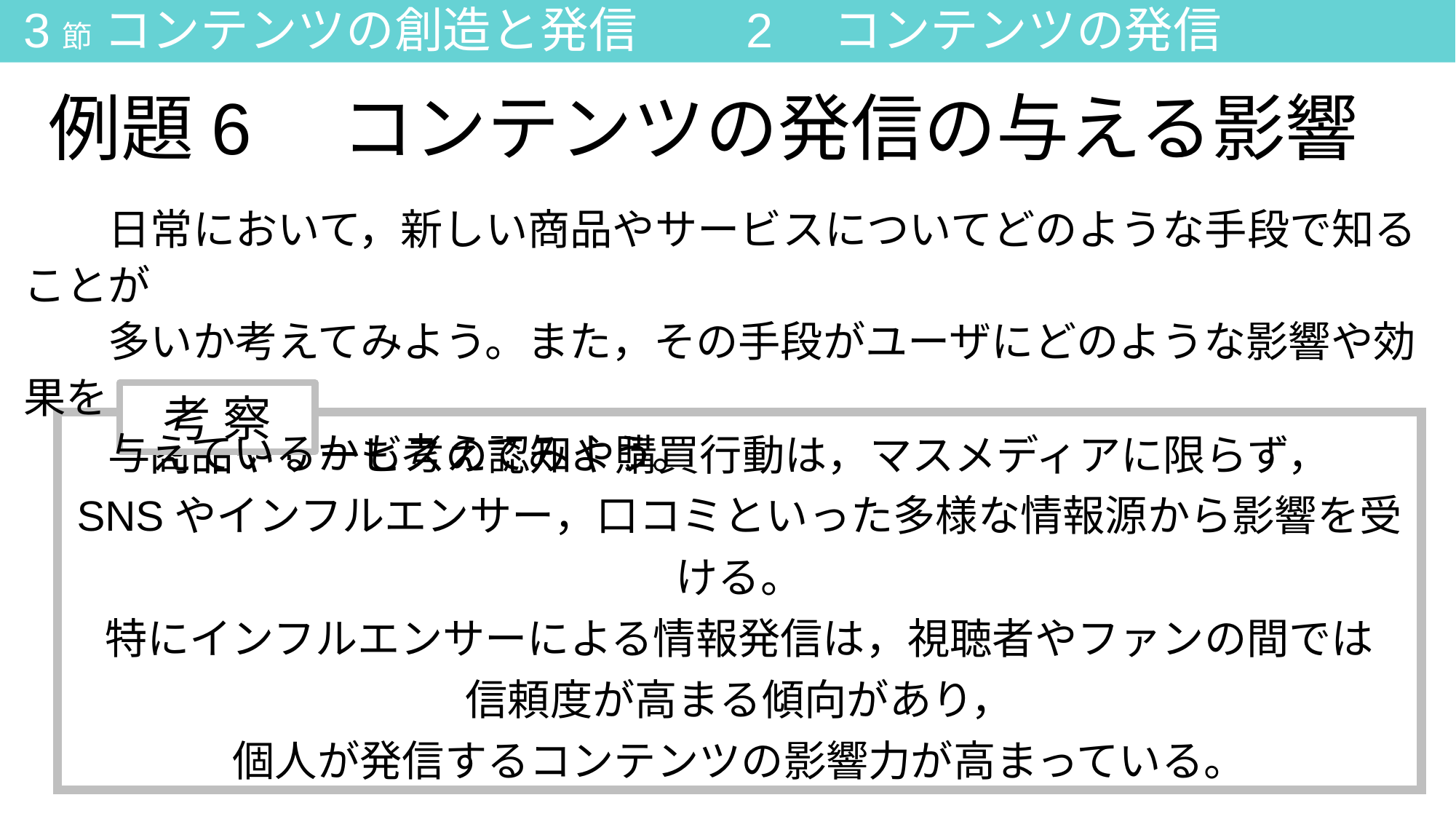

3節 コンテンツの創造と発信　　2　コンテンツの発信
# 例題6　コンテンツの発信の与える影響
　　日常において，新しい商品やサービスについてどのような手段で知ることが
　　多いか考えてみよう。また，その手段がユーザにどのような影響や効果を
　　与えているかも考えてみよう。
考 察
商品やサービスの認知や購買行動は，マスメディアに限らず，
SNSやインフルエンサー，口コミといった多様な情報源から影響を受ける。
特にインフルエンサーによる情報発信は，視聴者やファンの間では
信頼度が高まる傾向があり，
個人が発信するコンテンツの影響力が高まっている。